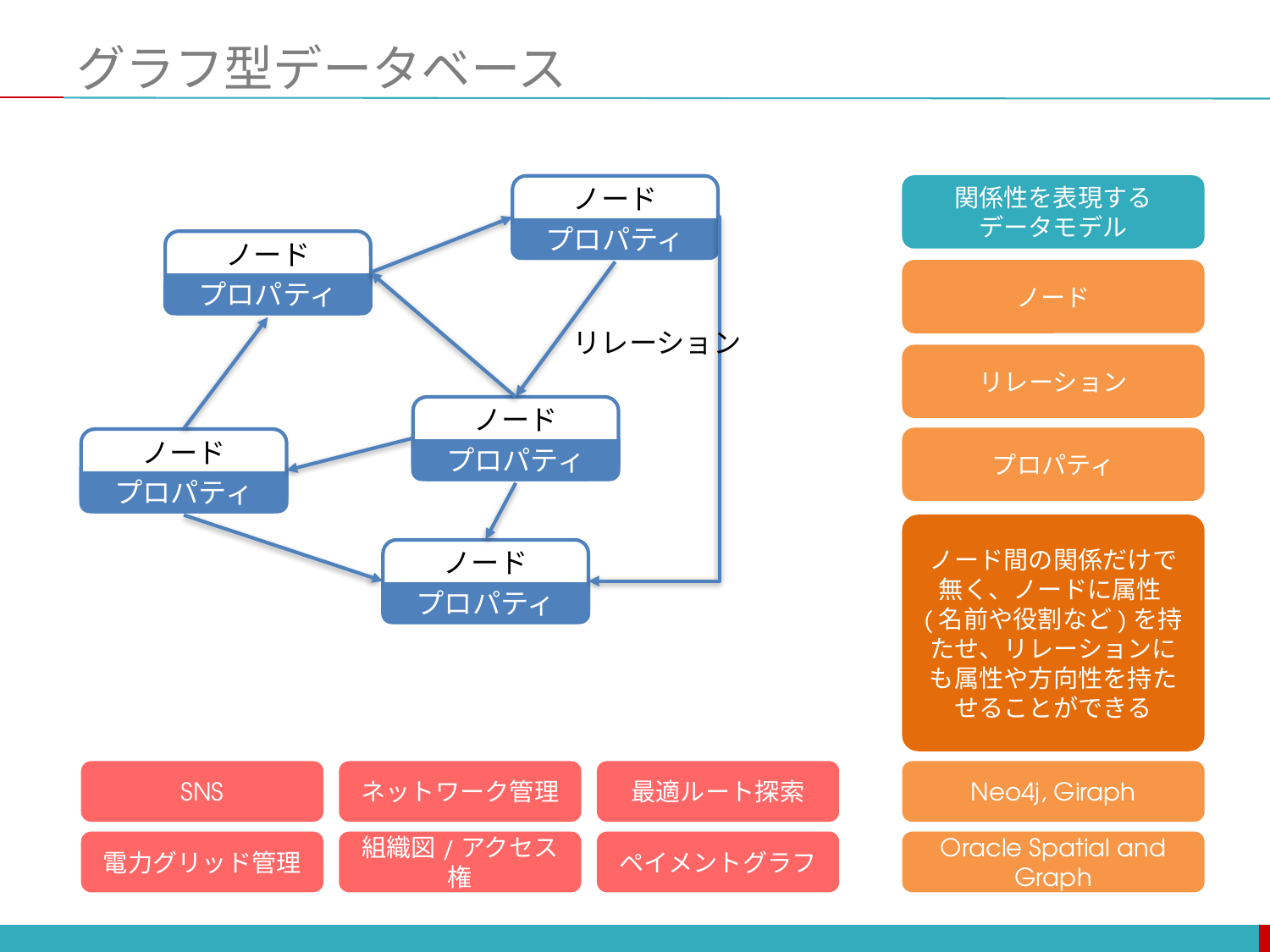

# グラフ型データベース
ノード

プロパティ
関係性を表現する
データモデル
ノード

プロパティ
ノード
リレーション
リレーション
ノード

プロパティ
プロパティ
ノード

プロパティ
ノード間の関係だけで無く、ノードに属性(名前や役割など)を持たせ、リレーションにも属性や方向性を持たせることができる
ノード

プロパティ
SNS
ネットワーク管理
最適ルート探索
Neo4j, Giraph
電力グリッド管理
組織図/アクセス権
ペイメントグラフ
Oracle Spatial and Graph